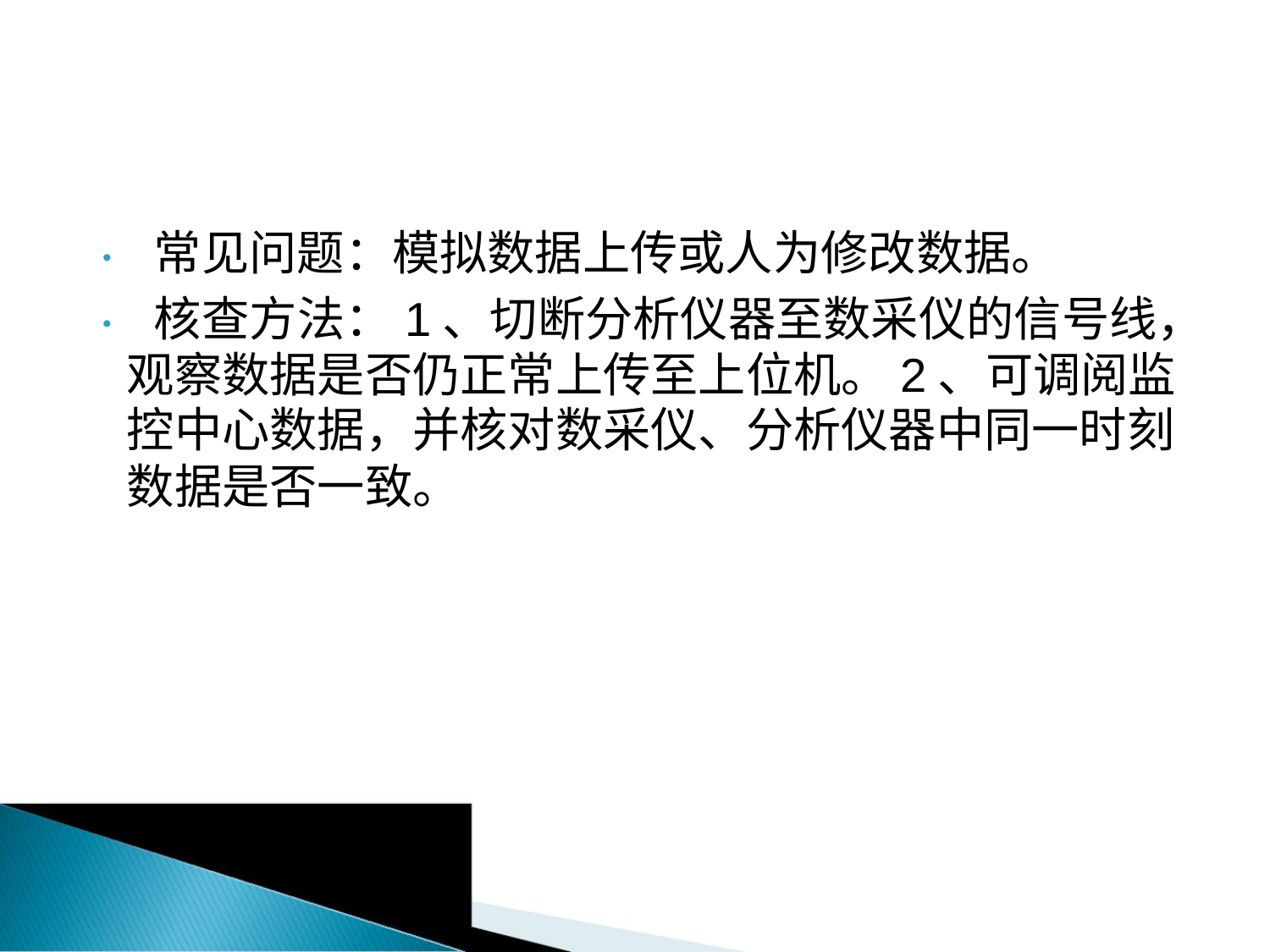

• 常见问题：模拟数据上传或人为修改数据。
• 核查方法：1、切断分析仪器至数采仪的信号线，
观察数据是否仍正常上传至上位机。2、可调阅监
控中心数据，并核对数采仪、分析仪器中同一时刻
数据是否一致。